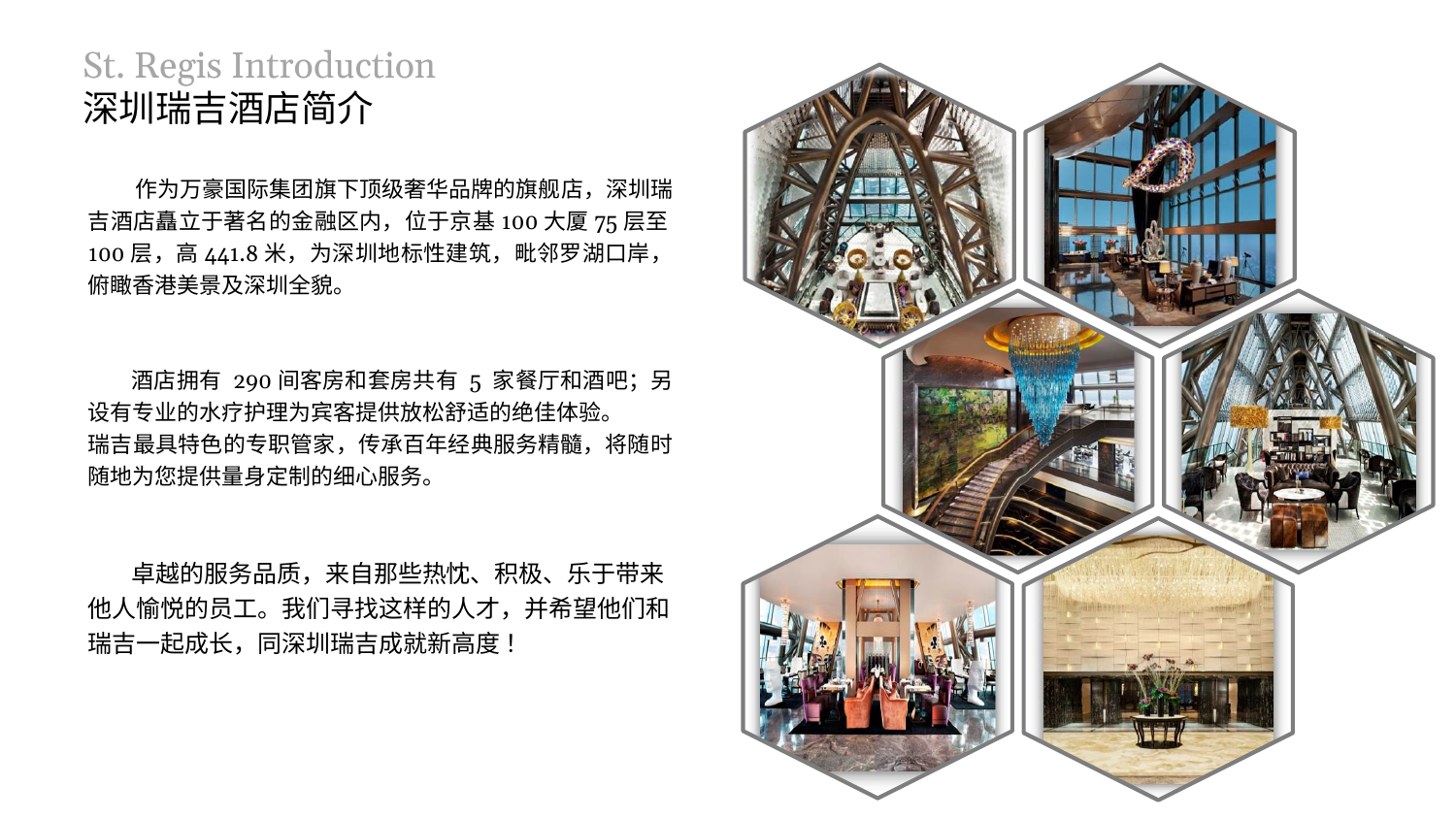

St. Regis Introduction
深圳瑞吉酒店简介

        作为万豪国际集团旗下顶级奢华品牌的旗舰店，深圳瑞吉酒店矗立于著名的金融区内，位于京基100大厦75层至100层，高441.8米，为深圳地标性建筑，毗邻罗湖口岸，俯瞰香港美景及深圳全貌。

       酒店拥有 290间客房和套房共有 5 家餐厅和酒吧；另设有专业的水疗护理为宾客提供放松舒适的绝佳体验。
瑞吉最具特色的专职管家，传承百年经典服务精髓，将随时随地为您提供量身定制的细心服务。

       卓越的服务品质，来自那些热忱、积极、乐于带来他人愉悦的员工。我们寻找这样的人才，并希望他们和瑞吉一起成长，同深圳瑞吉成就新高度 ！